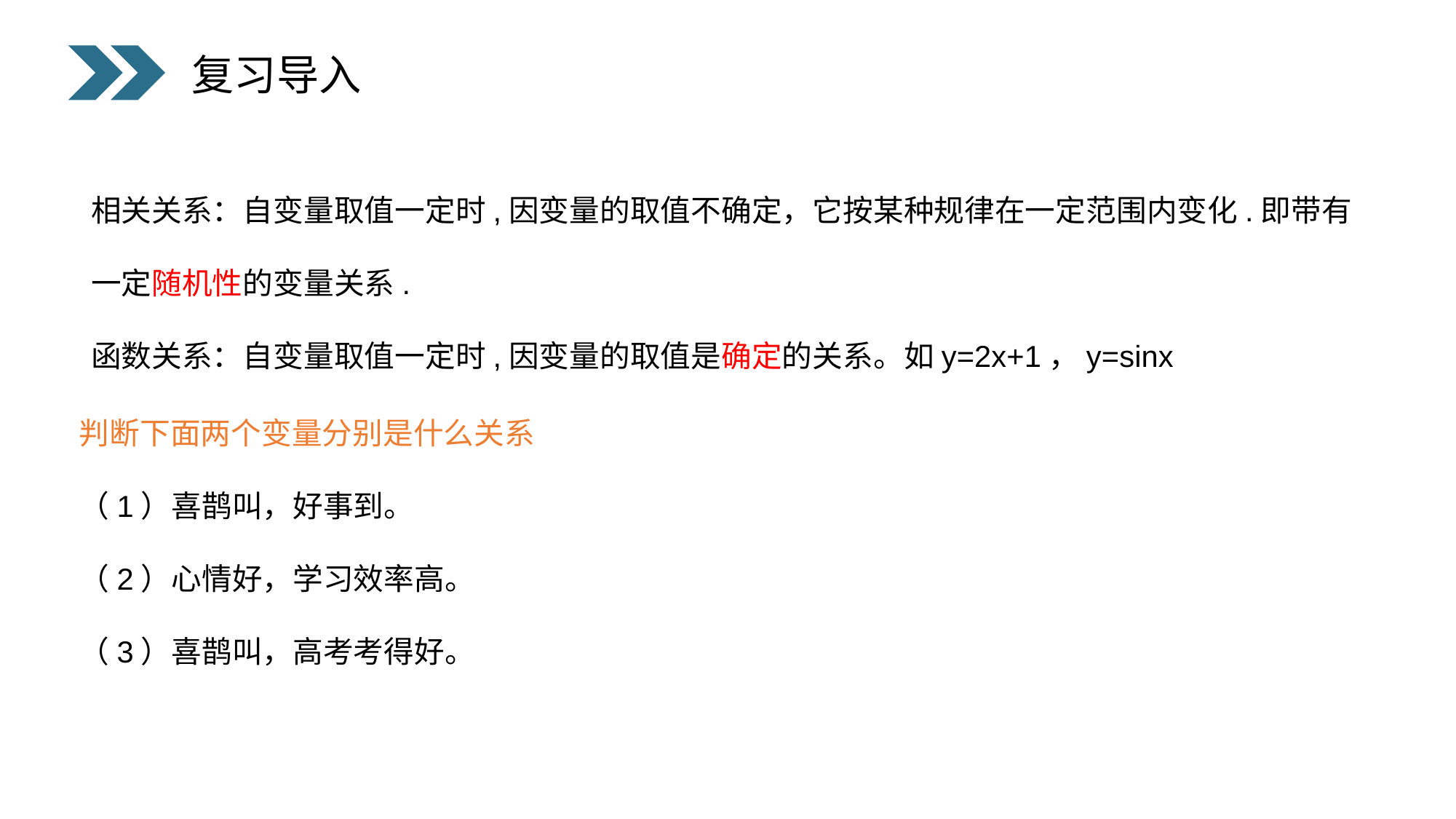

复习导入
相关关系：自变量取值一定时,因变量的取值不确定，它按某种规律在一定范围内变化.即带有一定随机性的变量关系.
函数关系：自变量取值一定时,因变量的取值是确定的关系。如y=2x+1，y=sinx

判断下面两个变量分别是什么关系
（1）喜鹊叫，好事到。
（2）心情好，学习效率高。
（3）喜鹊叫，高考考得好。